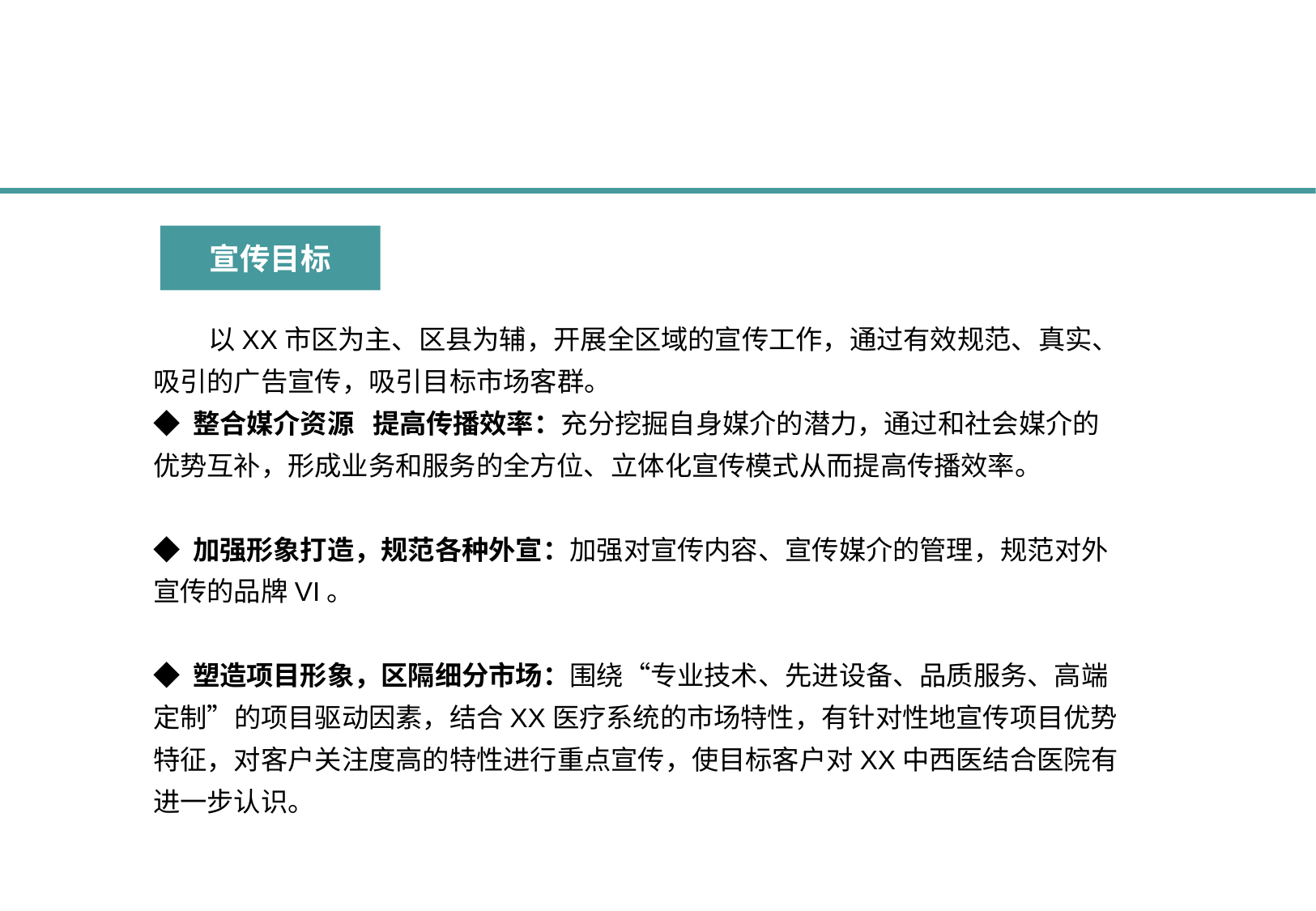

宣传目标
        以XX市区为主、区县为辅，开展全区域的宣传工作，通过有效规范、真实、吸引的广告宣传，吸引目标市场客群。
◆ 整合媒介资源   提高传播效率：充分挖掘自身媒介的潜力，通过和社会媒介的优势互补，形成业务和服务的全方位、立体化宣传模式从而提高传播效率。

◆ 加强形象打造，规范各种外宣：加强对宣传内容、宣传媒介的管理，规范对外宣传的品牌VI。

◆ 塑造项目形象，区隔细分市场：围绕“专业技术、先进设备、品质服务、高端定制”的项目驱动因素，结合XX医疗系统的市场特性，有针对性地宣传项目优势特征，对客户关注度高的特性进行重点宣传，使目标客户对XX中西医结合医院有进一步认识。